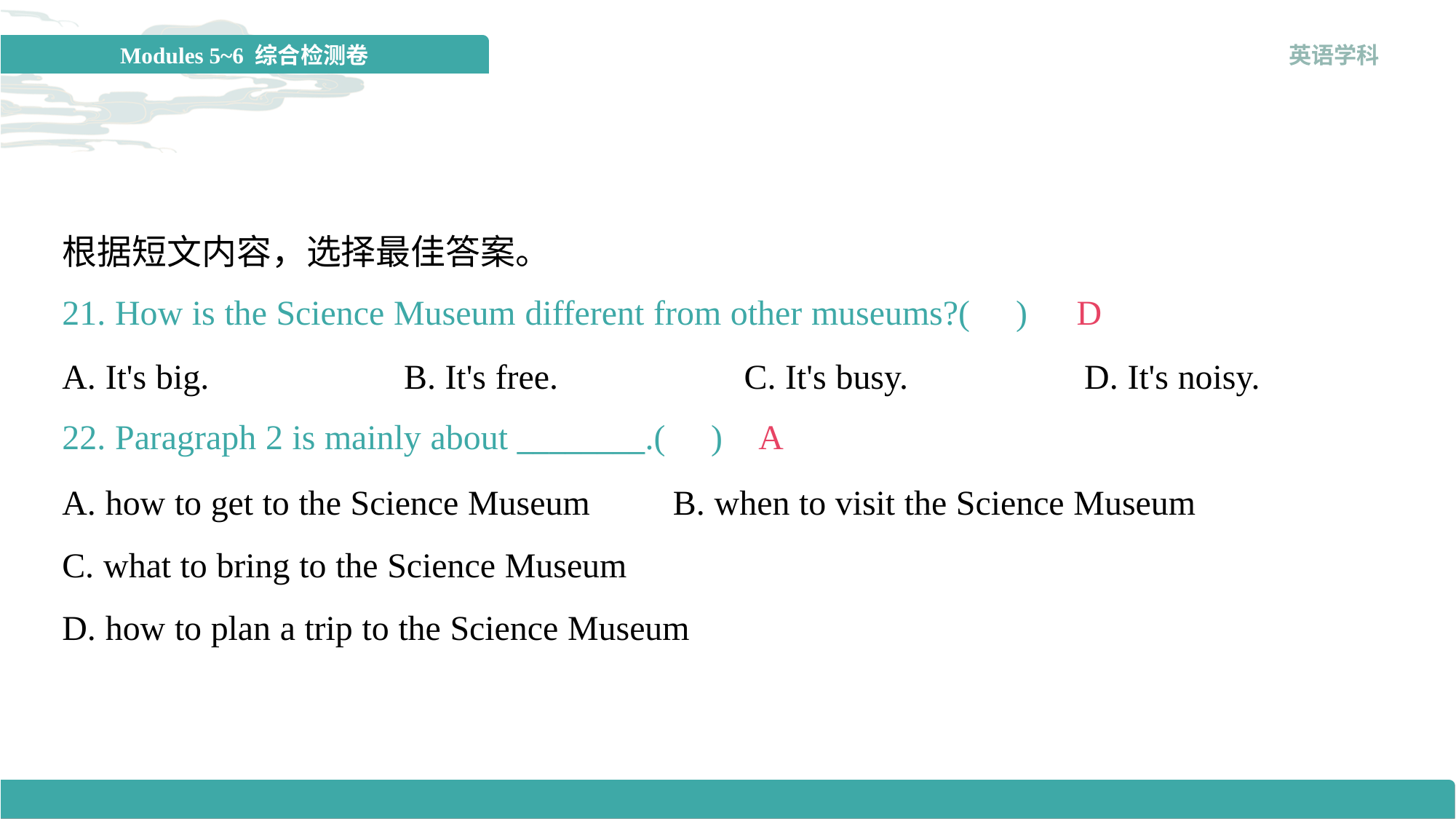

根据短文内容，选择最佳答案。
21. How is the Science Museum different from other museums?(     )
D
A. It's big.	B. It's free.	C. It's busy.	D. It's noisy.
22. Paragraph 2 is mainly about ________.(     )
A
A. how to get to the Science Museum	B. when to visit the Science Museum
C. what to bring to the Science Museum
D. how to plan a trip to the Science Museum